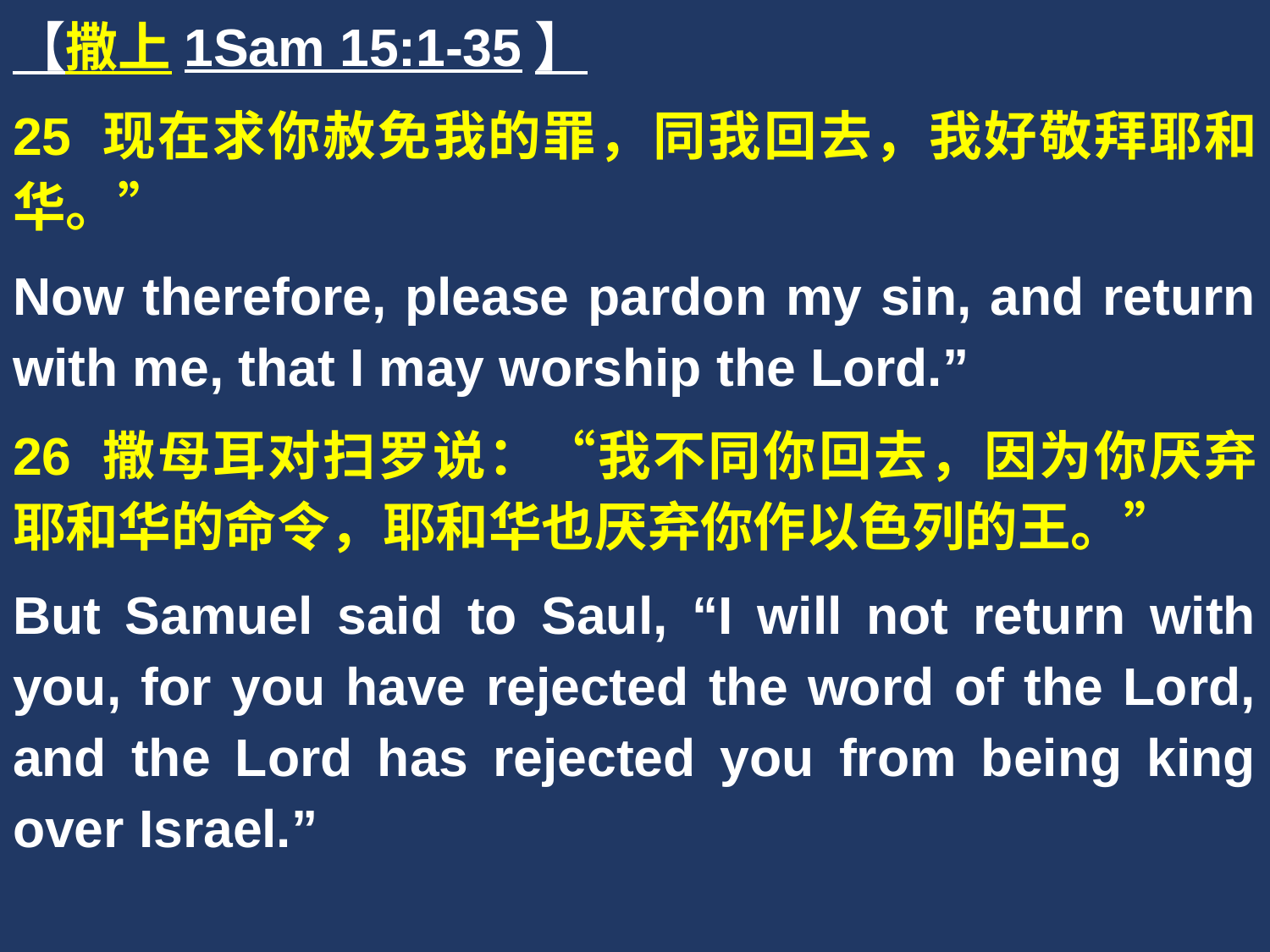

【撒上1Sam 15:1-35】
25 现在求你赦免我的罪，同我回去，我好敬拜耶和华。”
Now therefore, please pardon my sin, and return with me, that I may worship the Lord.”
26 撒母耳对扫罗说：“我不同你回去，因为你厌弃耶和华的命令，耶和华也厌弃你作以色列的王。”
But Samuel said to Saul, “I will not return with you, for you have rejected the word of the Lord, and the Lord has rejected you from being king over Israel.”